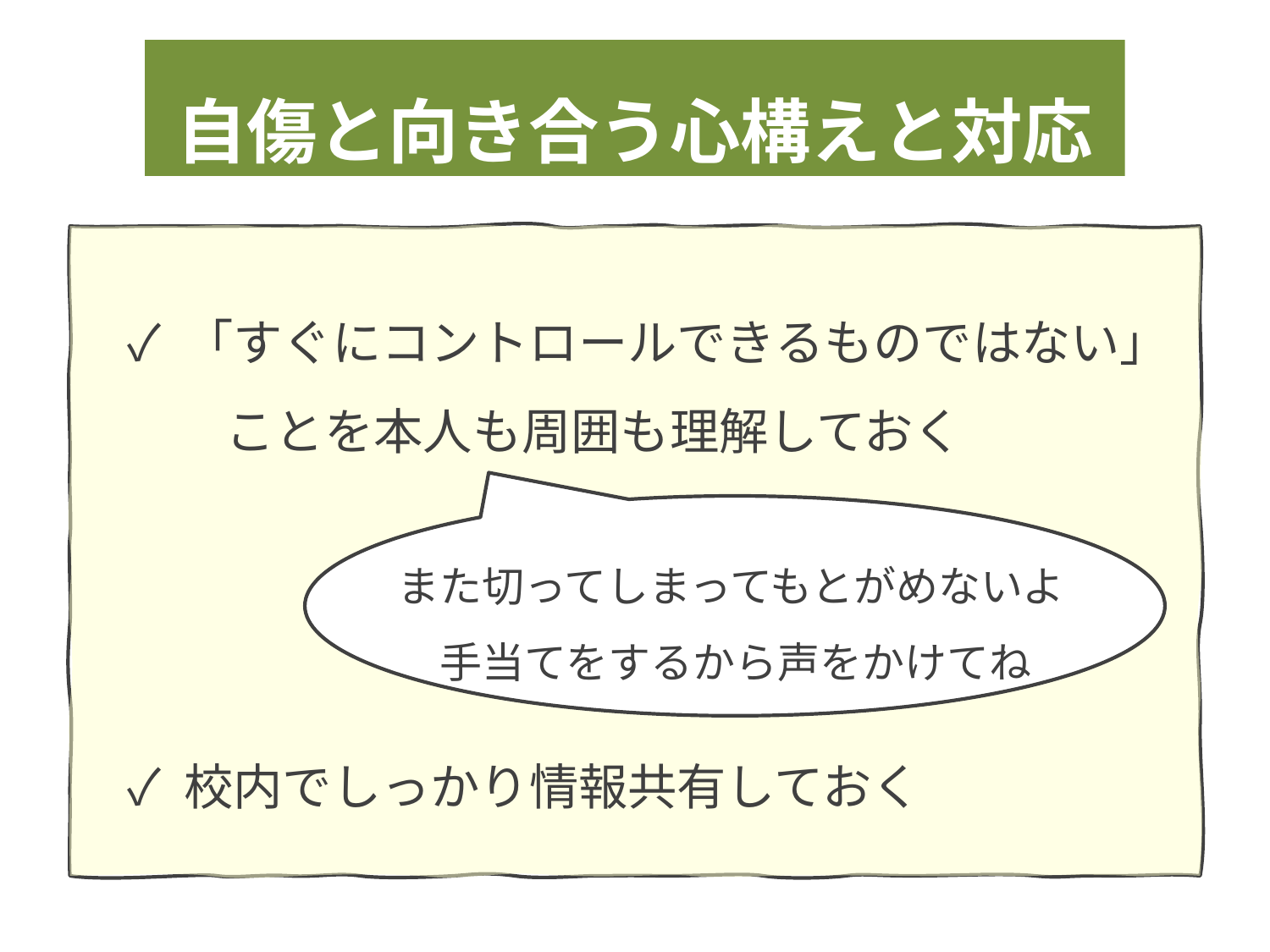

自傷と向き合う心構えと対応

✓ 「すぐにコントロールできるものではない」
　　ことを本人も周囲も理解しておく

✓ 校内でしっかり情報共有しておく

また切ってしまってもとがめないよ
　手当てをするから声をかけてね